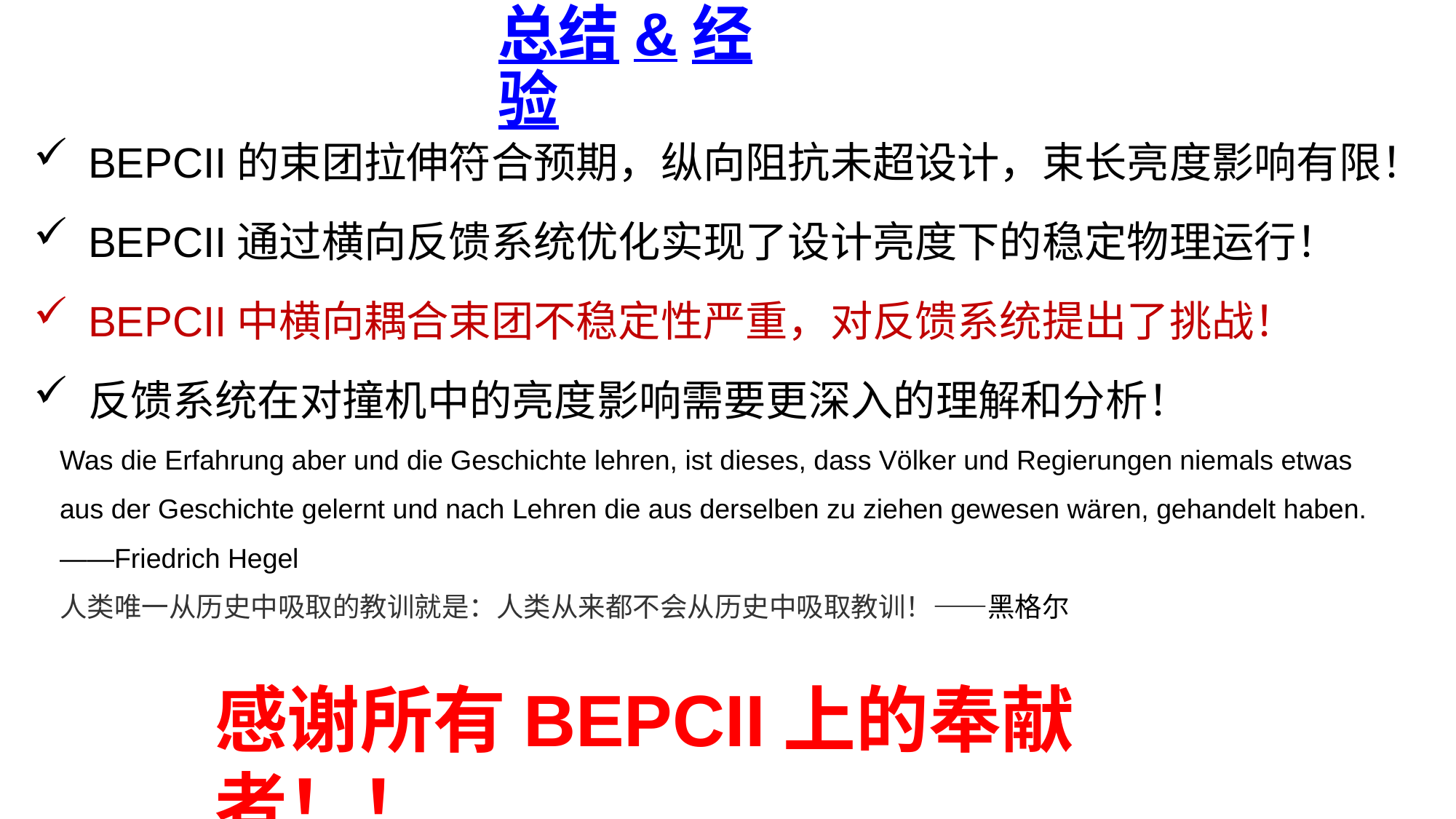

# 总结&经验
BEPCII的束团拉伸符合预期，纵向阻抗未超设计，束长亮度影响有限！
BEPCII通过横向反馈系统优化实现了设计亮度下的稳定物理运行！
BEPCII中横向耦合束团不稳定性严重，对反馈系统提出了挑战！
反馈系统在对撞机中的亮度影响需要更深入的理解和分析！
Was die Erfahrung aber und die Geschichte lehren, ist dieses, dass Völker und Regierungen niemals etwas aus der Geschichte gelernt und nach Lehren die aus derselben zu ziehen gewesen wären, gehandelt haben.——Friedrich Hegel
人类唯一从历史中吸取的教训就是：人类从来都不会从历史中吸取教训！——黑格尔
感谢所有BEPCII上的奉献者！！